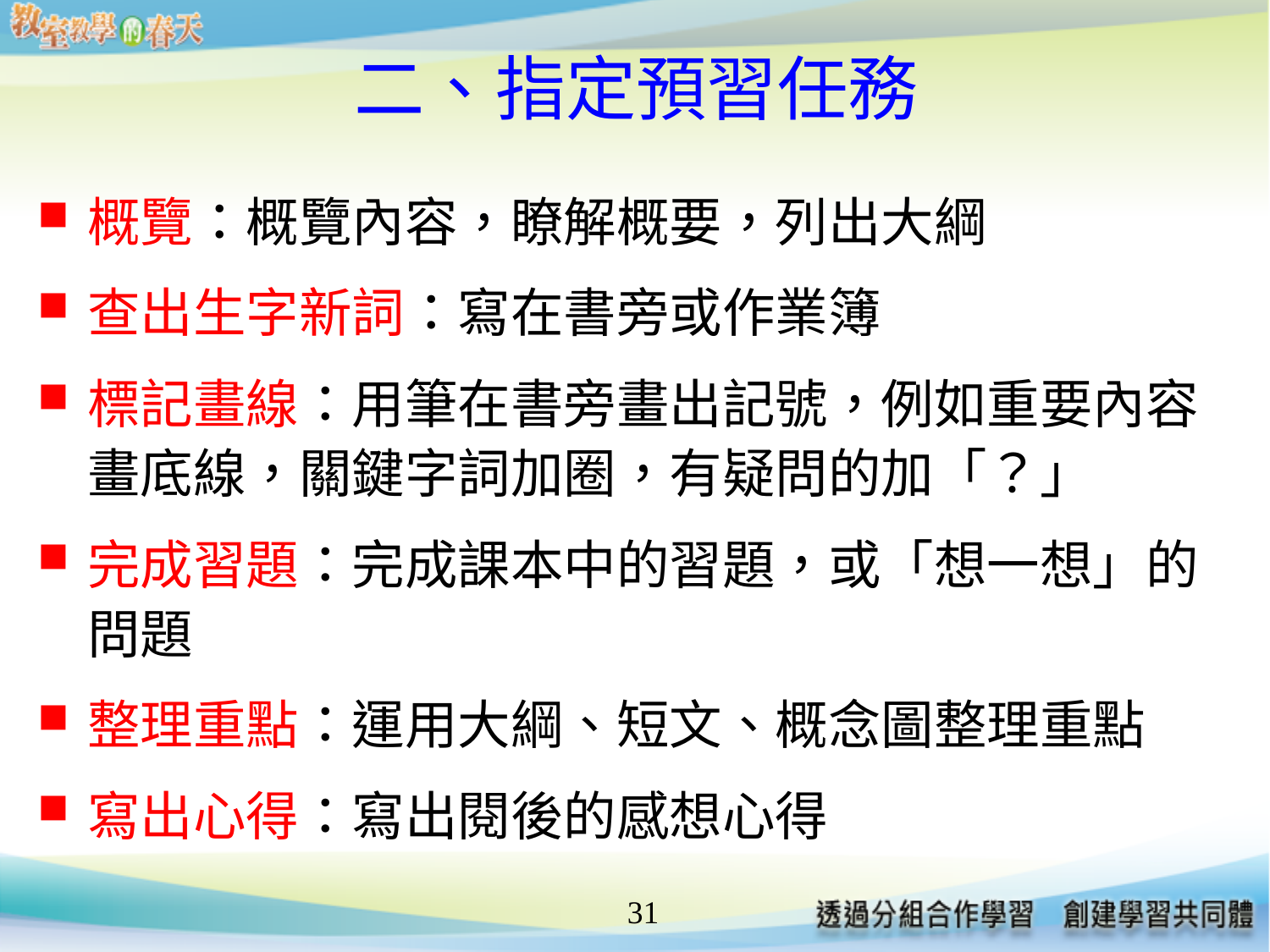

# 二、指定預習任務
概覽：概覽內容，瞭解概要，列出大綱
查出生字新詞：寫在書旁或作業簿
標記畫線：用筆在書旁畫出記號，例如重要內容畫底線，關鍵字詞加圈，有疑問的加「？」
完成習題：完成課本中的習題，或「想一想」的問題
整理重點：運用大綱、短文、概念圖整理重點
寫出心得：寫出閱後的感想心得

31